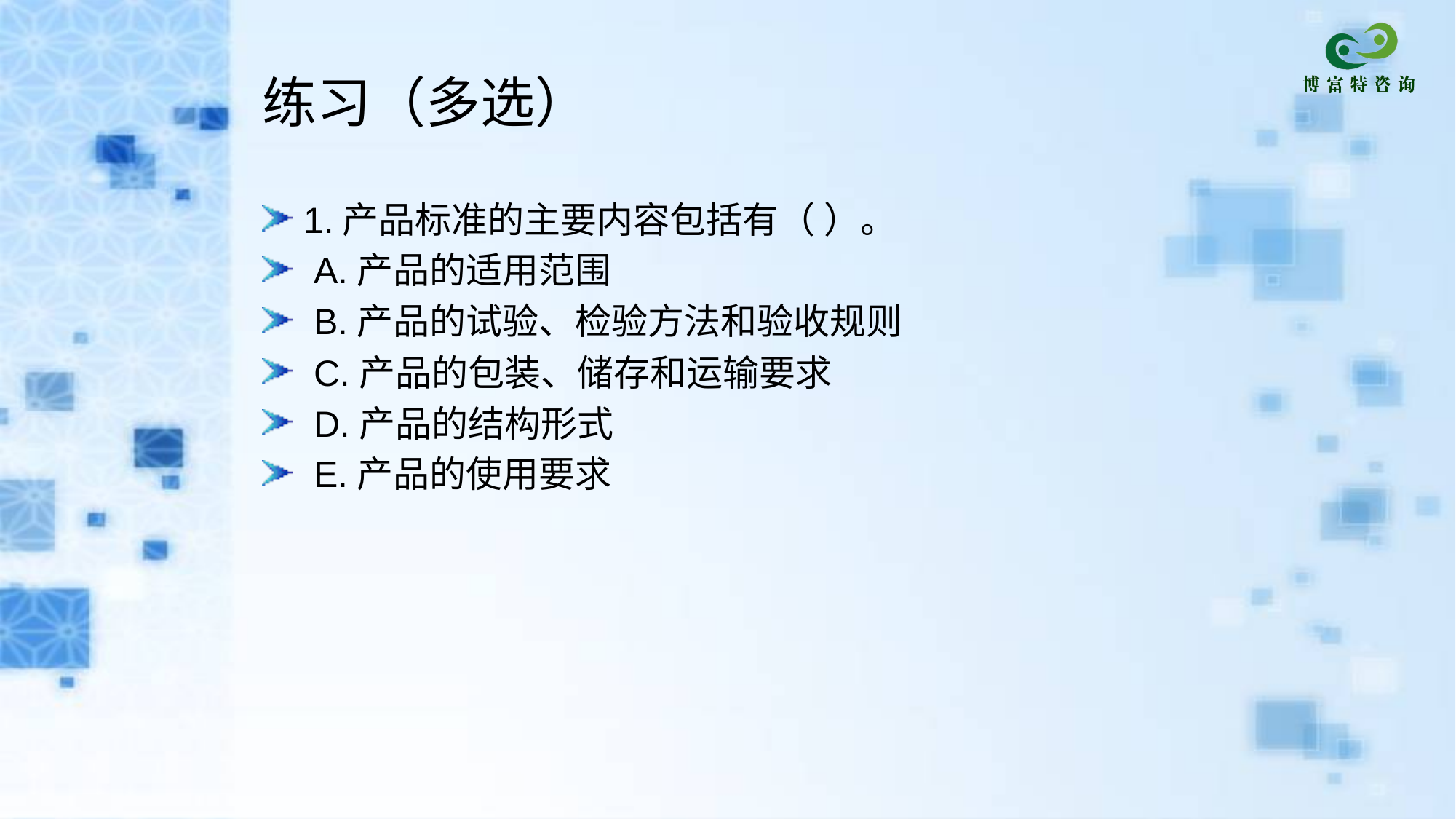

练习（多选）
1.产品标准的主要内容包括有（ ）。
 A.产品的适用范围
 B.产品的试验、检验方法和验收规则
 C.产品的包装、储存和运输要求
 D.产品的结构形式
 E.产品的使用要求